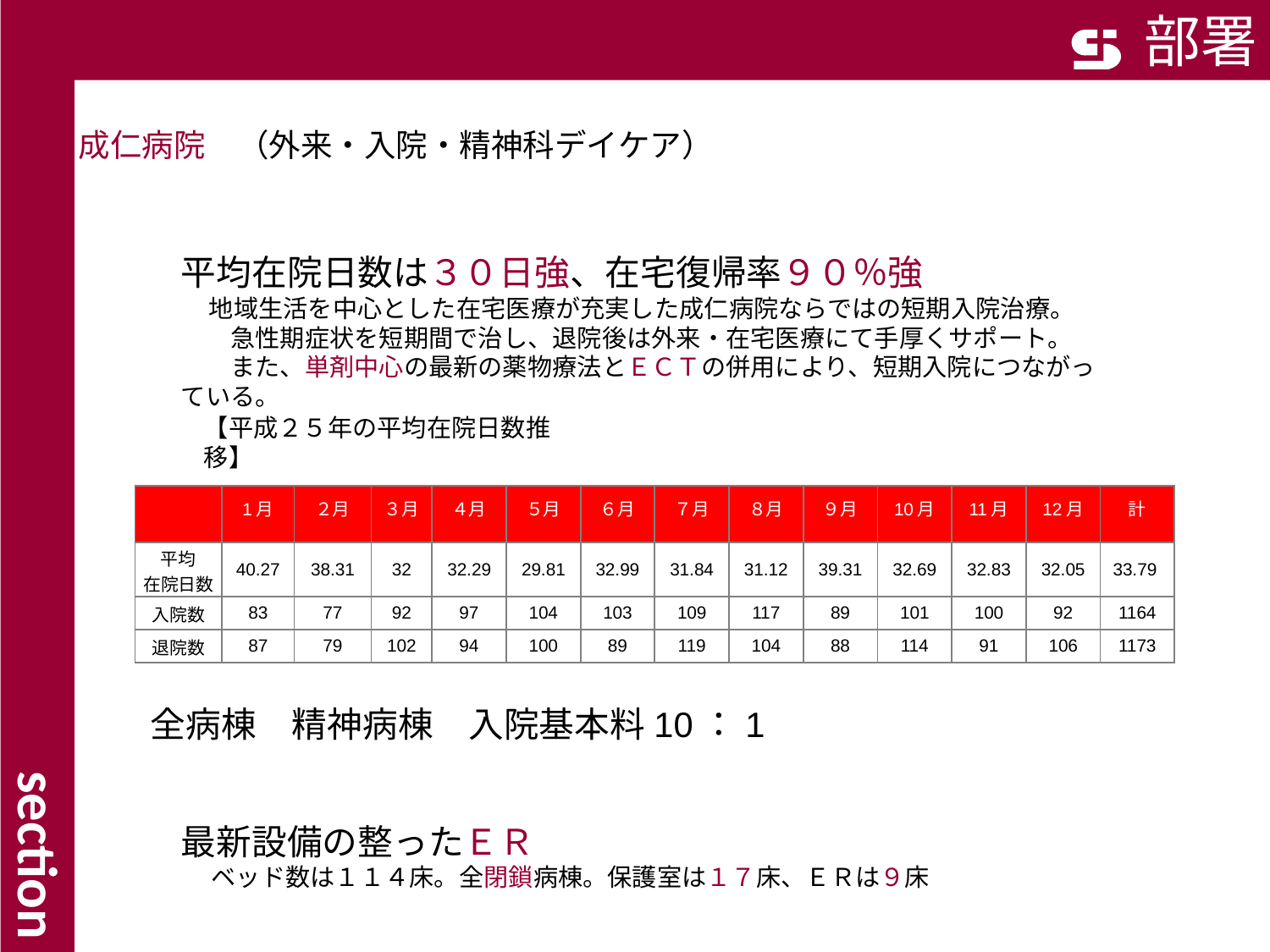

部署

成仁病院　（外来・入院・精神科デイケア）
平均在院日数は３０日強、在宅復帰率９０％強
    地域生活を中心とした在宅医療が充実した成仁病院ならではの短期入院治療。
　　急性期症状を短期間で治し、退院後は外来・在宅医療にて手厚くサポート。
　　また、単剤中心の最新の薬物療法とＥＣＴの併用により、短期入院につながっている。
【平成２５年の平均在院日数推移】
section
|  | 1月 | ２月 | ３月 | ４月 | ５月 | ６月 | ７月 | ８月 | ９月 | 10月 | 11月 | 12月 | 計 |
| --- | --- | --- | --- | --- | --- | --- | --- | --- | --- | --- | --- | --- | --- |
| 平均 在院日数 | 40.27 | 38.31 | 32 | 32.29 | 29.81 | 32.99 | 31.84 | 31.12 | 39.31 | 32.69 | 32.83 | 32.05 | 33.79 |
| 入院数 | 83 | 77 | 92 | 97 | 104 | 103 | 109 | 117 | 89 | 101 | 100 | 92 | 1164 |
| 退院数 | 87 | 79 | 102 | 94 | 100 | 89 | 119 | 104 | 88 | 114 | 91 | 106 | 1173 |
全病棟　精神病棟　入院基本料10：1
最新設備の整ったＥＲ
　 ベッド数は１１４床。全閉鎖病棟。保護室は１７床、ＥＲは９床